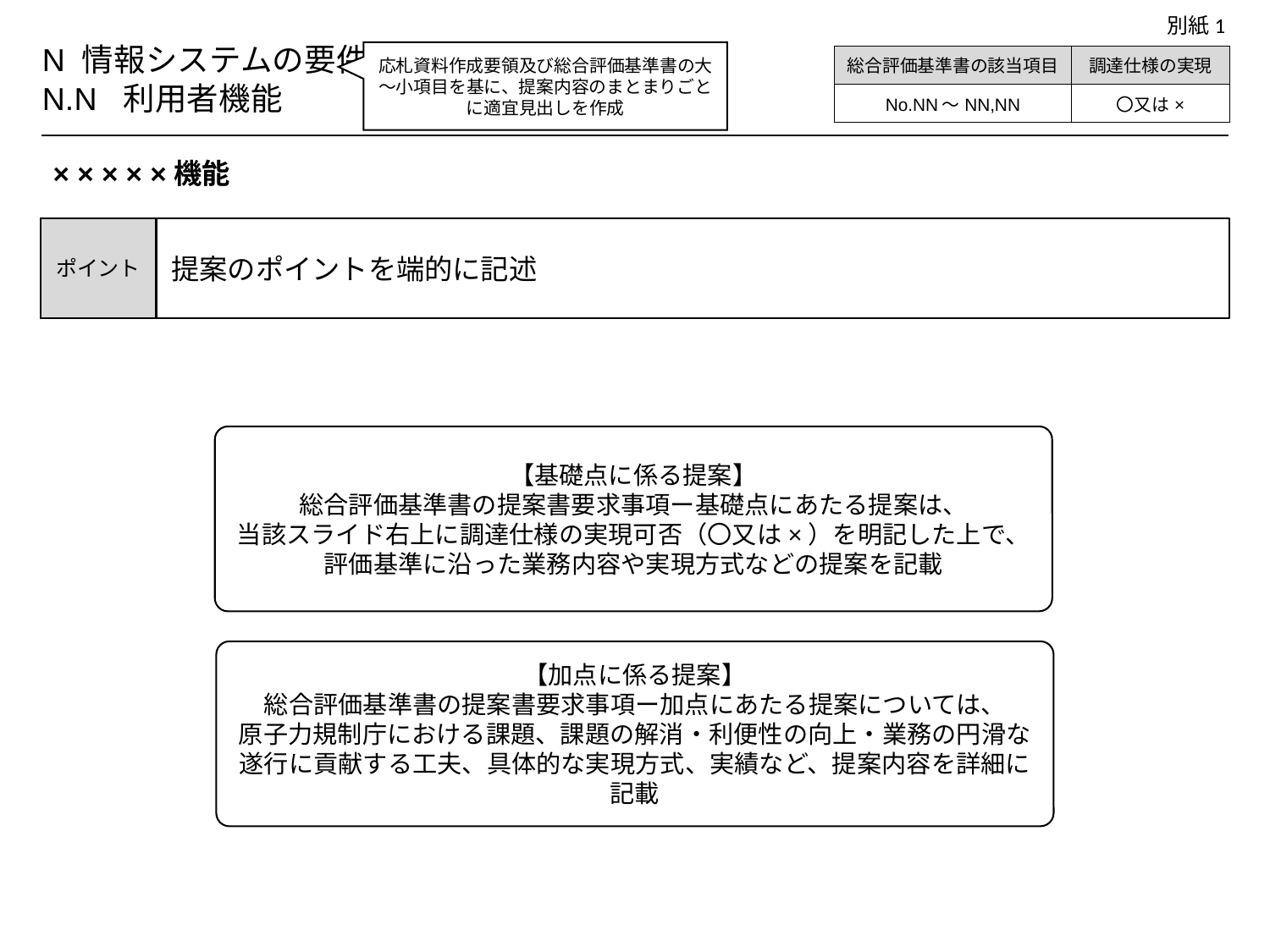

別紙1
N 情報システムの要件
N.N  利用者機能
応札資料作成要領及び総合評価基準書の大～小項目を基に、提案内容のまとまりごとに適宜見出しを作成
| 総合評価基準書の該当項目 | 調達仕様の実現 |
| --- | --- |
| No.NN～NN,NN | 〇又は× |

× × × × ×機能
ポイント
提案のポイントを端的に記述
【基礎点に係る提案】
総合評価基準書の提案書要求事項ー基礎点にあたる提案は、
当該スライド右上に調達仕様の実現可否（〇又は×）を明記した上で、
評価基準に沿った業務内容や実現方式などの提案を記載
【加点に係る提案】
総合評価基準書の提案書要求事項ー加点にあたる提案については、
原子力規制庁における課題、課題の解消・利便性の向上・業務の円滑な遂行に貢献する工夫、具体的な実現方式、実績など、提案内容を詳細に記載